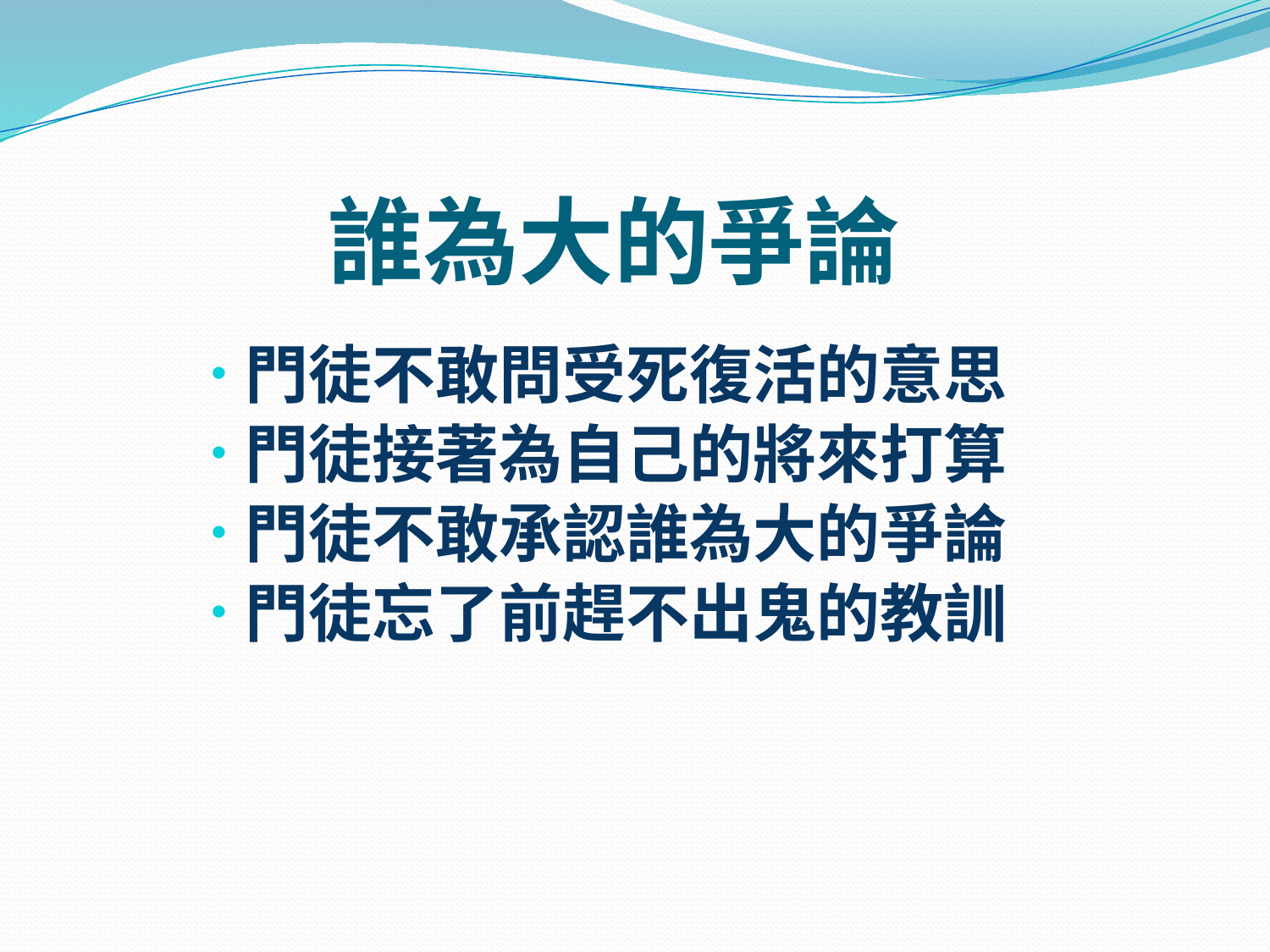

# 誰為大的爭論
門徒不敢問受死復活的意思
門徒接著為自己的將來打算
門徒不敢承認誰為大的爭論
門徒忘了前趕不出鬼的教訓